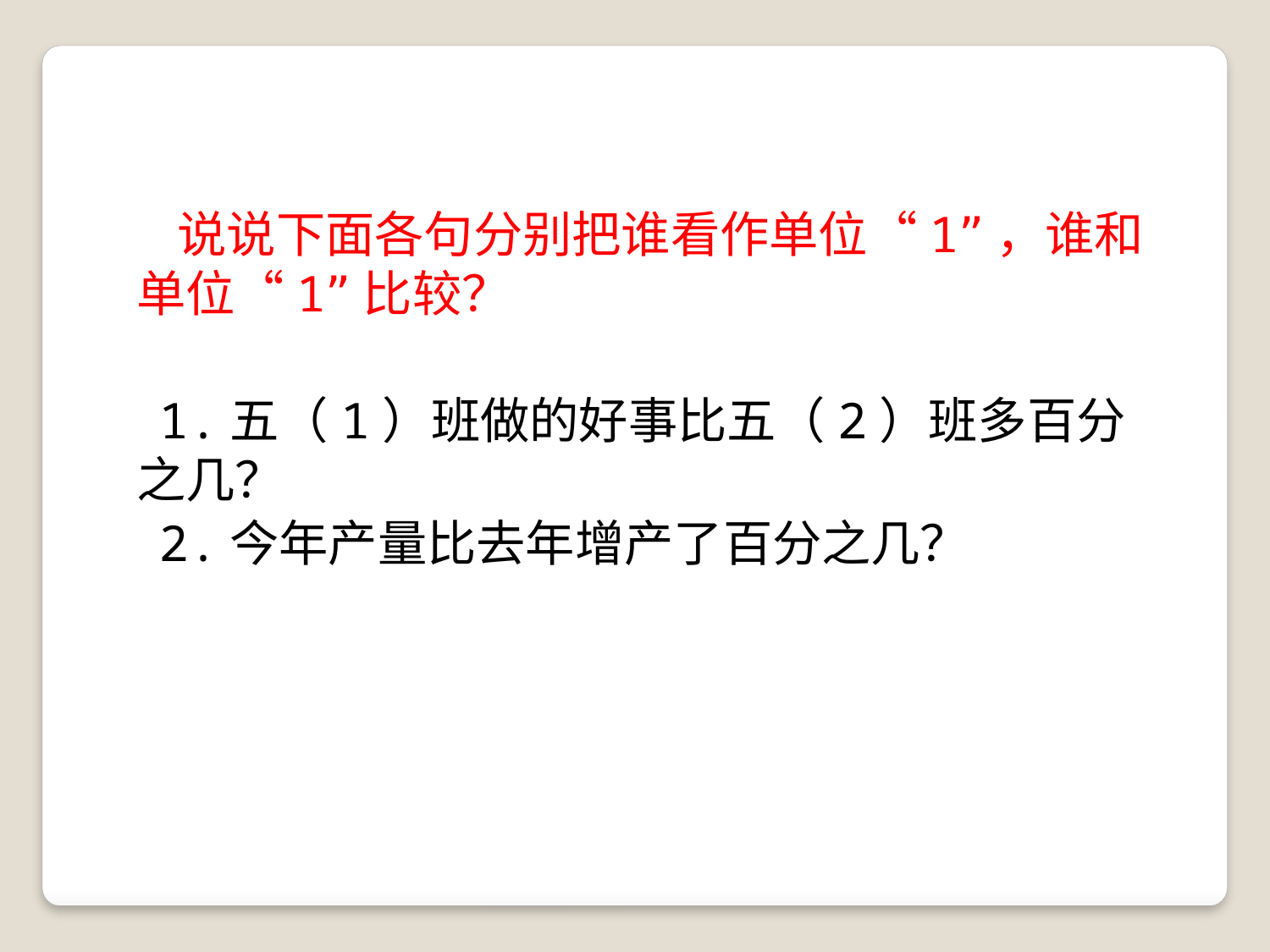

说说下面各句分别把谁看作单位“1”，谁和单位“1”比较？

  1.五（1）班做的好事比五（2）班多百分之几？
  2.今年产量比去年增产了百分之几？